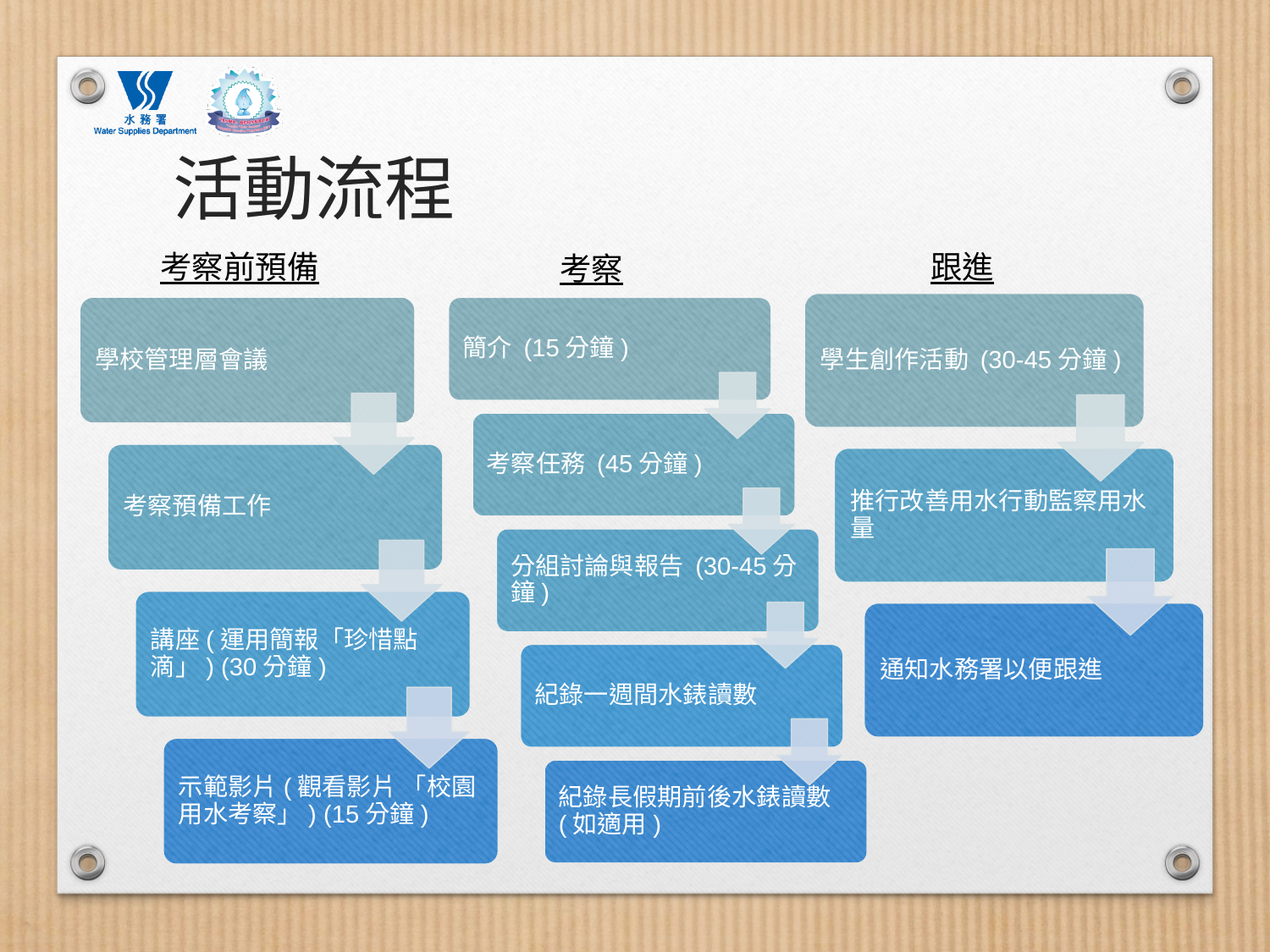

# 活動流程
考察前預備

跟進
考察
學生創作活動 (30-45分鐘)
推行改善用水行動監察用水量
通知水務署以便跟進

學校管理層會議
考察預備工作
講座(運用簡報「珍惜點滴」) (30分鐘)
示範影片(觀看影片 「校園用水考察」) (15分鐘)

簡介 (15分鐘)
考察任務 (45分鐘)
分組討論與報告 (30-45分鐘)
紀錄一週間水錶讀數
紀錄長假期前後水錶讀數(如適用)